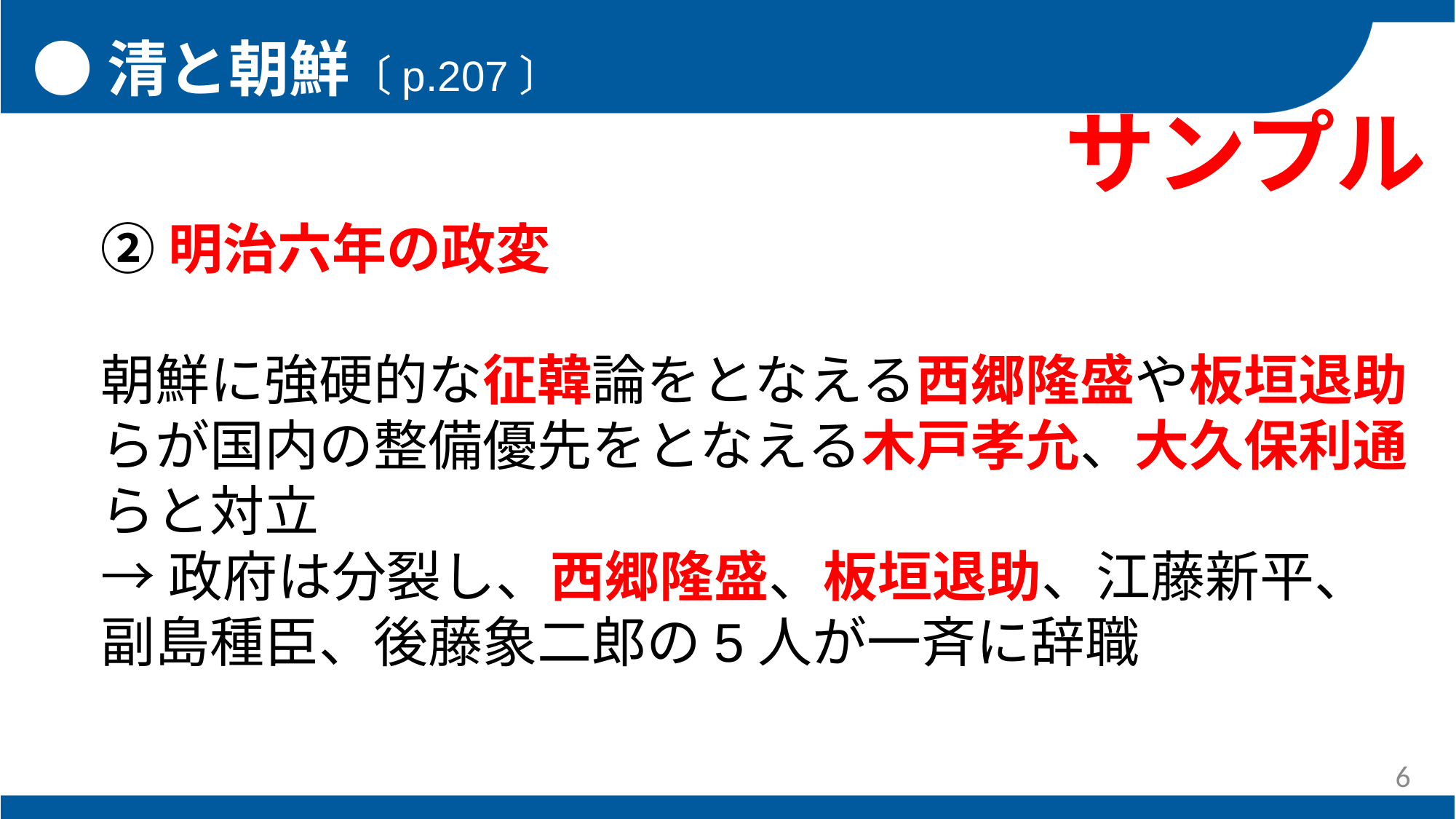

●清と朝鮮〔p.207〕

②明治六年の政変

朝鮮に強硬的な征韓論をとなえる西郷隆盛や板垣退助らが国内の整備優先をとなえる木戸孝允、大久保利通らと対立
→政府は分裂し、西郷隆盛、板垣退助、江藤新平、副島種臣、後藤象二郎の5人が一斉に辞職